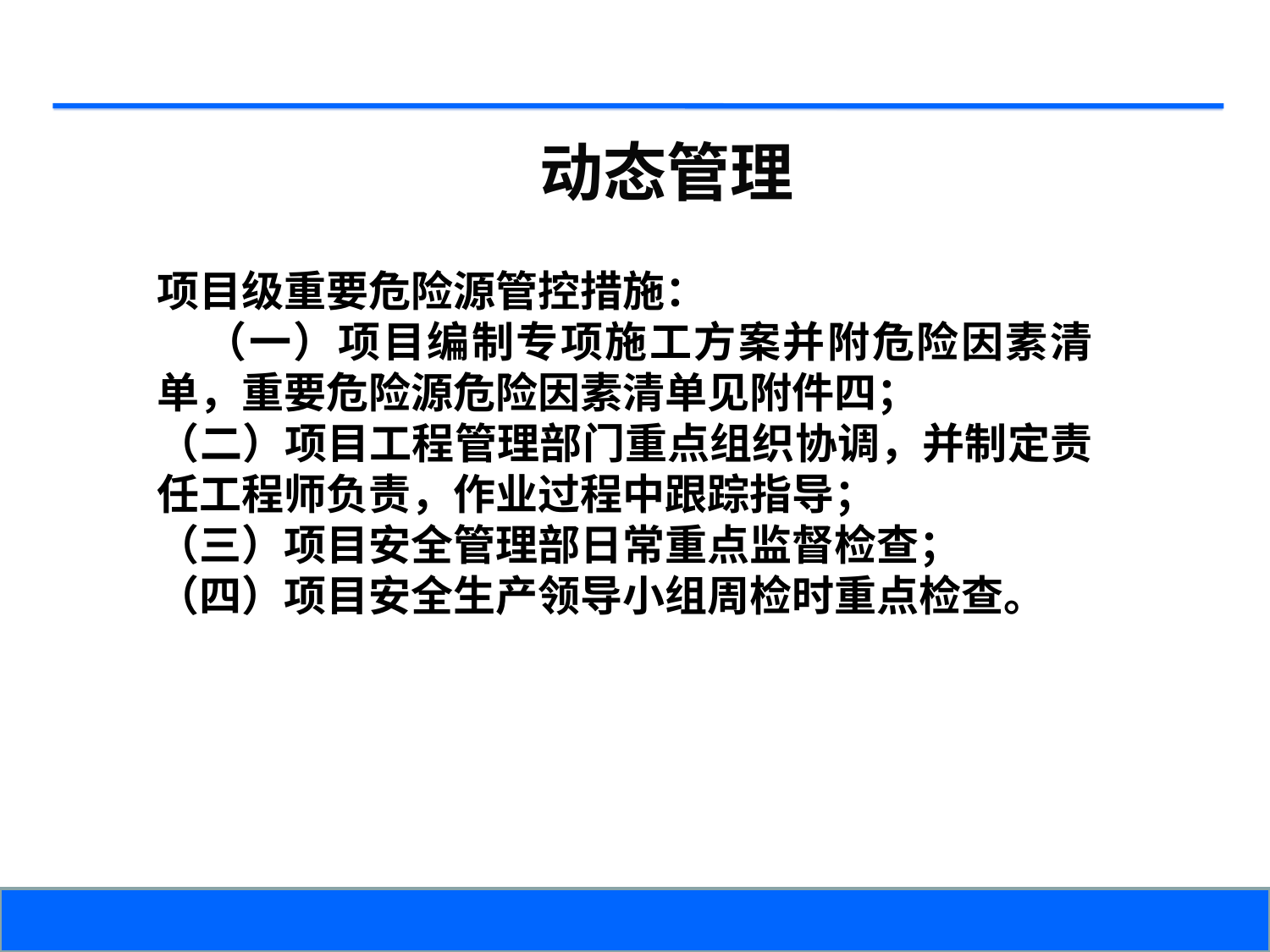

动态管理
项目级重要危险源管控措施：
   （一）项目编制专项施工方案并附危险因素清单，重要危险源危险因素清单见附件四；
（二）项目工程管理部门重点组织协调，并制定责任工程师负责，作业过程中跟踪指导；
（三）项目安全管理部日常重点监督检查；
（四）项目安全生产领导小组周检时重点检查。